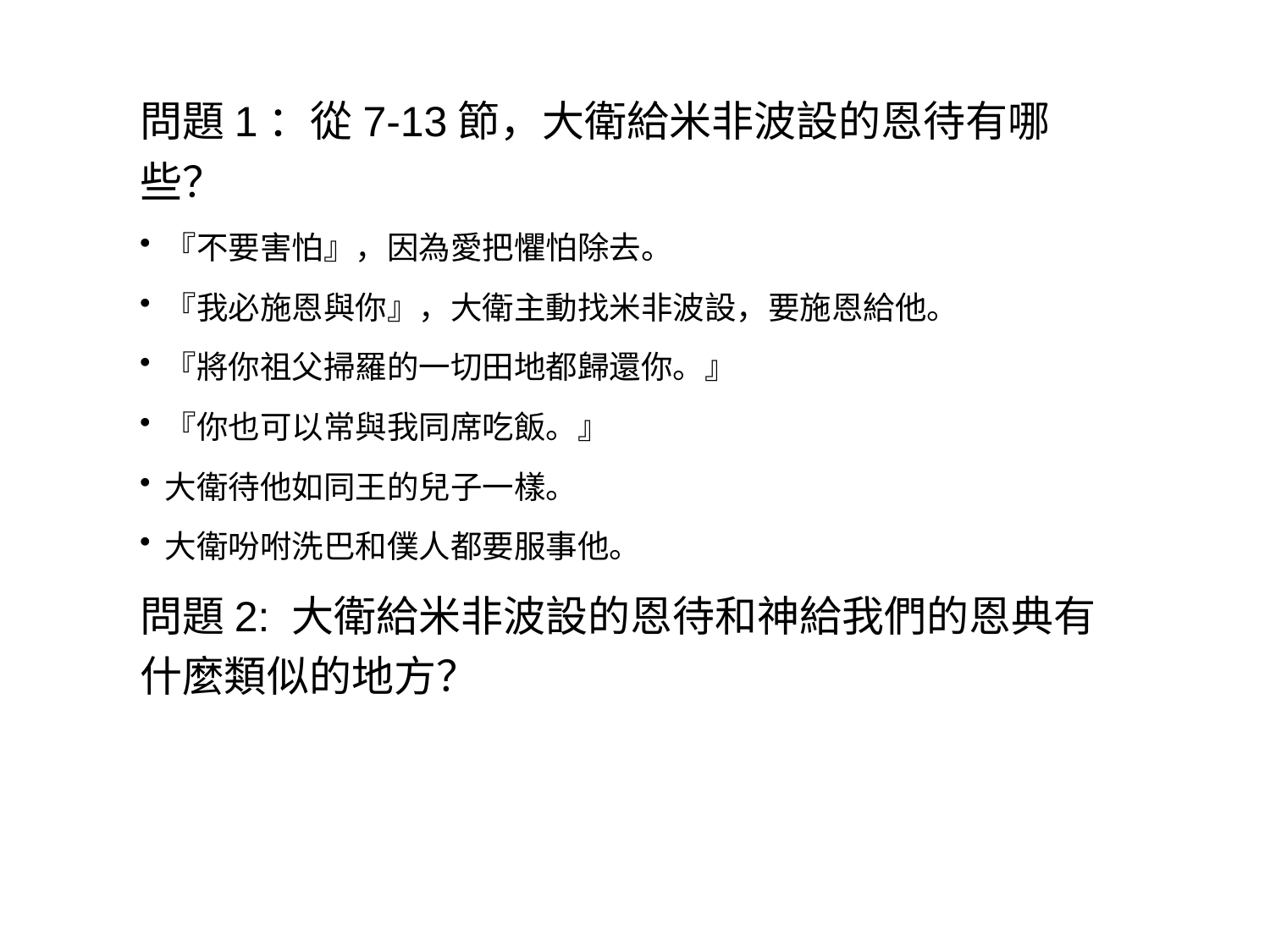

問題1：從7-13節，大衛給米非波設的恩待有哪些？
『不要害怕』，因為愛把懼怕除去。
『我必施恩與你』，大衛主動找米非波設，要施恩給他。
『將你祖父掃羅的一切田地都歸還你。』
『你也可以常與我同席吃飯。』
大衛待他如同王的兒子一樣。
大衛吩咐洗巴和僕人都要服事他。
問題2: 大衛給米非波設的恩待和神給我們的恩典有什麼類似的地方？